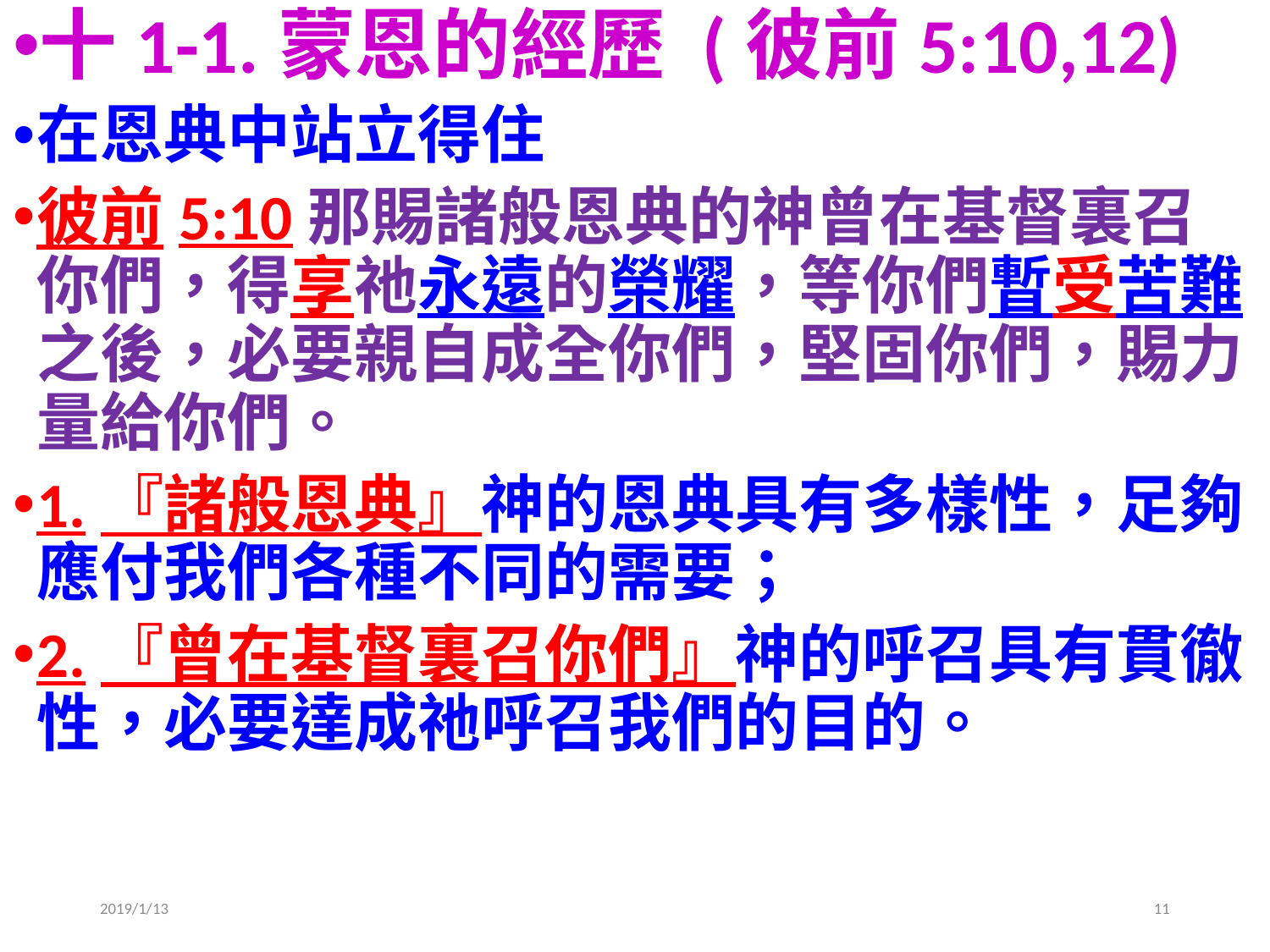

十1-1.蒙恩的經歷 (彼前5:10,12)
在恩典中站立得住
彼前5:10那賜諸般恩典的神曾在基督裏召你們，得享祂永遠的榮耀，等你們暫受苦難之後，必要親自成全你們，堅固你們，賜力量給你們。
1.『諸般恩典』神的恩典具有多樣性，足夠應付我們各種不同的需要；
2.『曾在基督裏召你們』神的呼召具有貫徹性，必要達成祂呼召我們的目的。
2019/1/13
11